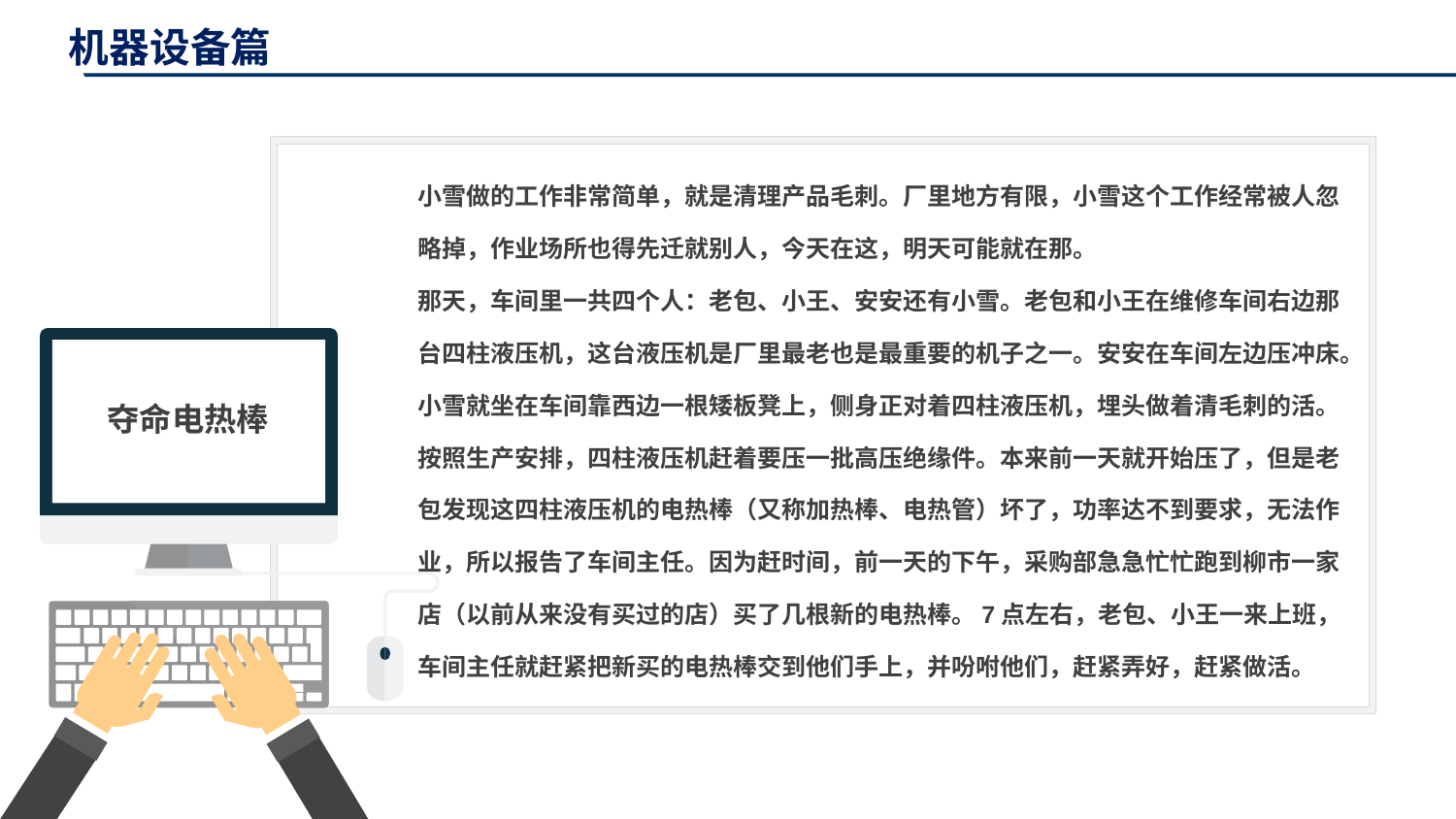

机器设备篇

小雪做的工作非常简单，就是清理产品毛刺。厂里地方有限，小雪这个工作经常被人忽略掉，作业场所也得先迁就别人，今天在这，明天可能就在那。
那天，车间里一共四个人：老包、小王、安安还有小雪。老包和小王在维修车间右边那台四柱液压机，这台液压机是厂里最老也是最重要的机子之一。安安在车间左边压冲床。小雪就坐在车间靠西边一根矮板凳上，侧身正对着四柱液压机，埋头做着清毛刺的活。
按照生产安排，四柱液压机赶着要压一批高压绝缘件。本来前一天就开始压了，但是老包发现这四柱液压机的电热棒（又称加热棒、电热管）坏了，功率达不到要求，无法作业，所以报告了车间主任。因为赶时间，前一天的下午，采购部急急忙忙跑到柳市一家店（以前从来没有买过的店）买了几根新的电热棒。7点左右，老包、小王一来上班，车间主任就赶紧把新买的电热棒交到他们手上，并吩咐他们，赶紧弄好，赶紧做活。

夺命电热棒